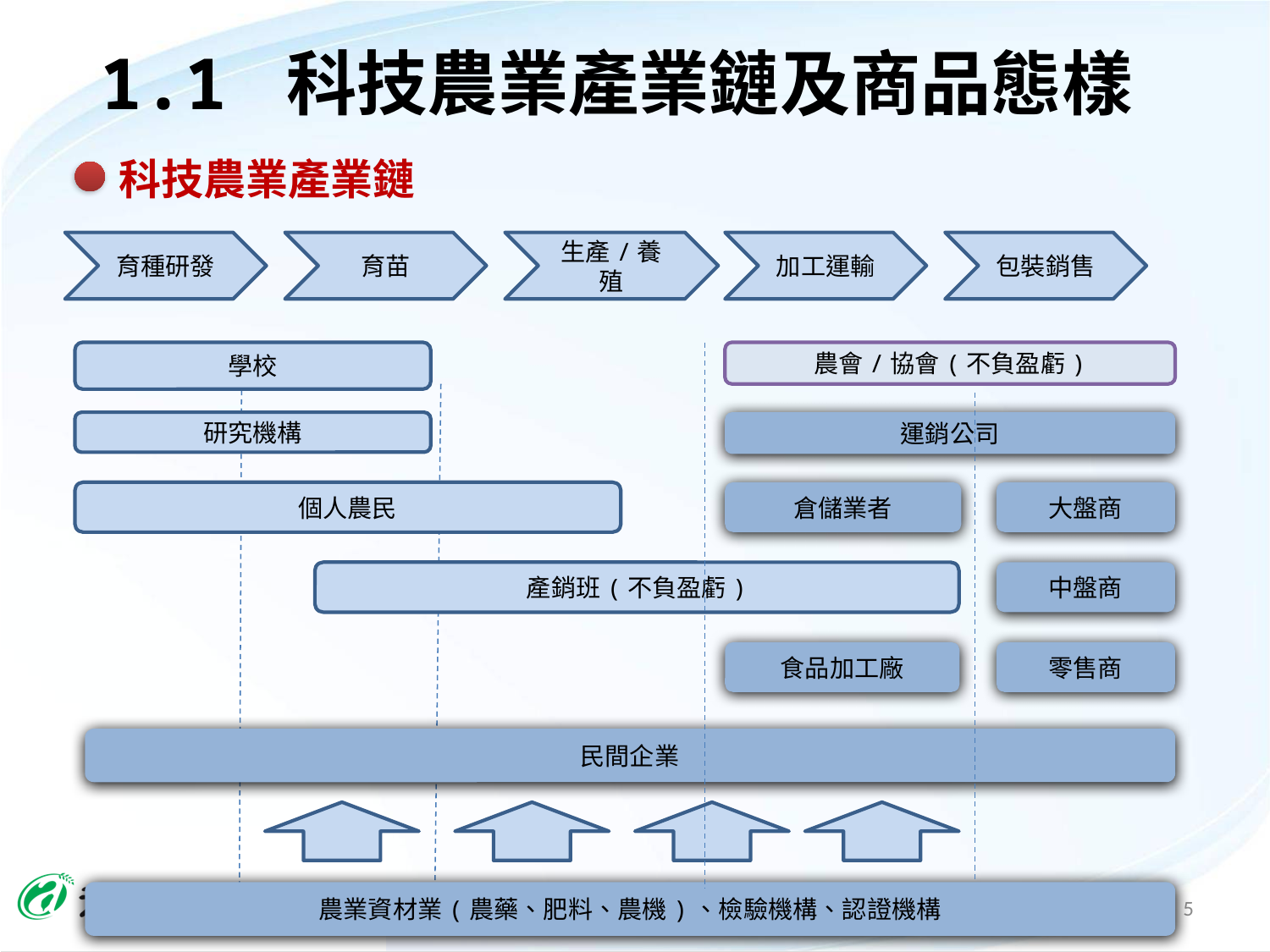

# 1.1 科技農業產業鏈及商品態樣
科技農業產業鏈

育種研發
育苗
生產/養殖
加工運輸
包裝銷售
學校
農會/協會(不負盈虧)
運銷公司
研究機構
個人農民
倉儲業者
大盤商
產銷班(不負盈虧)
中盤商
食品加工廠
零售商
民間企業

農業資材業(農藥、肥料、農機)、檢驗機構、認證機構
5